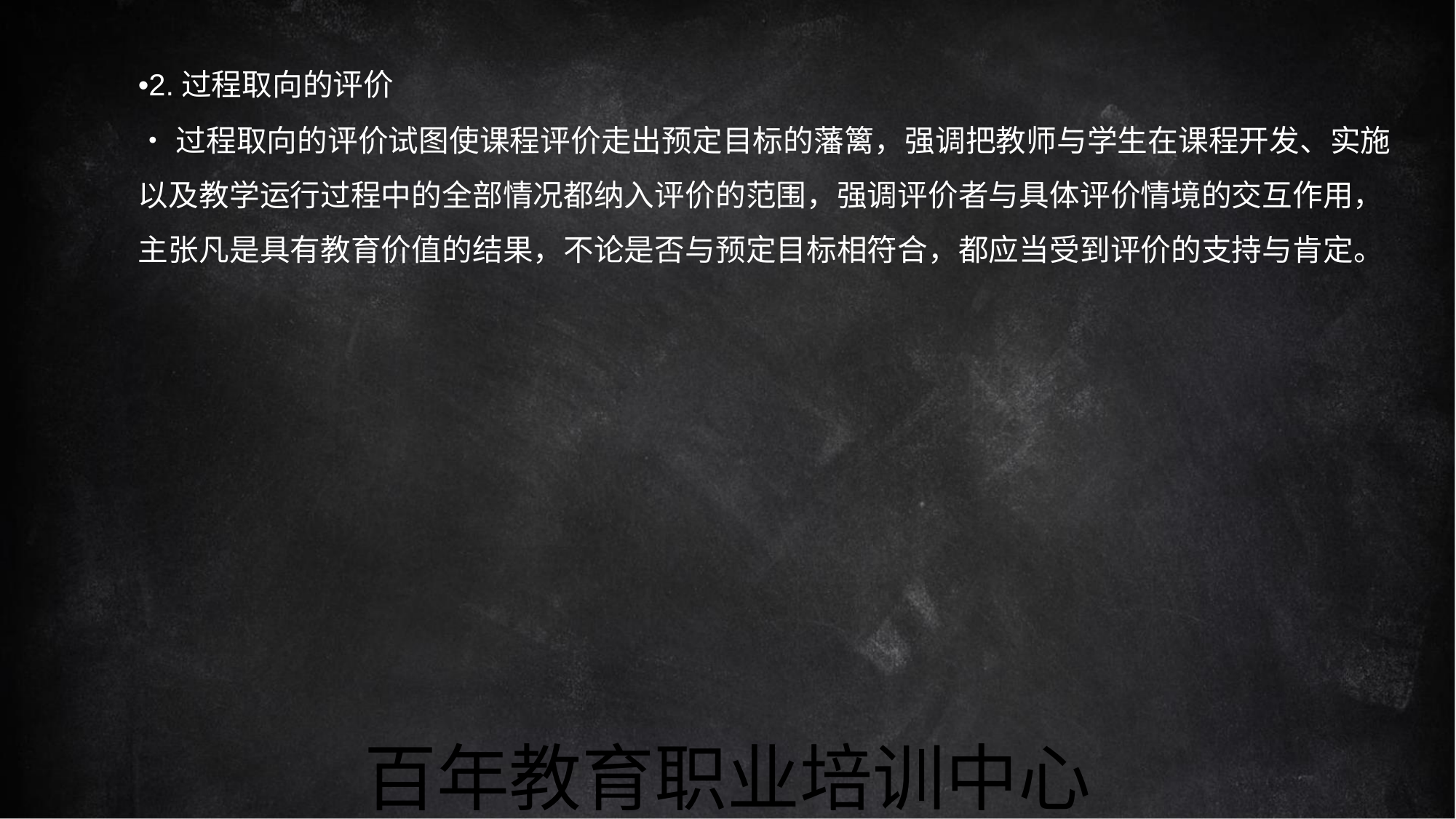

•2.过程取向的评价
•过程取向的评价试图使课程评价走出预定目标的藩篱，强调把教师与学生在课程开发、实施
以及教学运行过程中的全部情况都纳入评价的范围，强调评价者与具体评价情境的交互作用，
主张凡是具有教育价值的结果，不论是否与预定目标相符合，都应当受到评价的支持与肯定。
百年教育职业培训中心